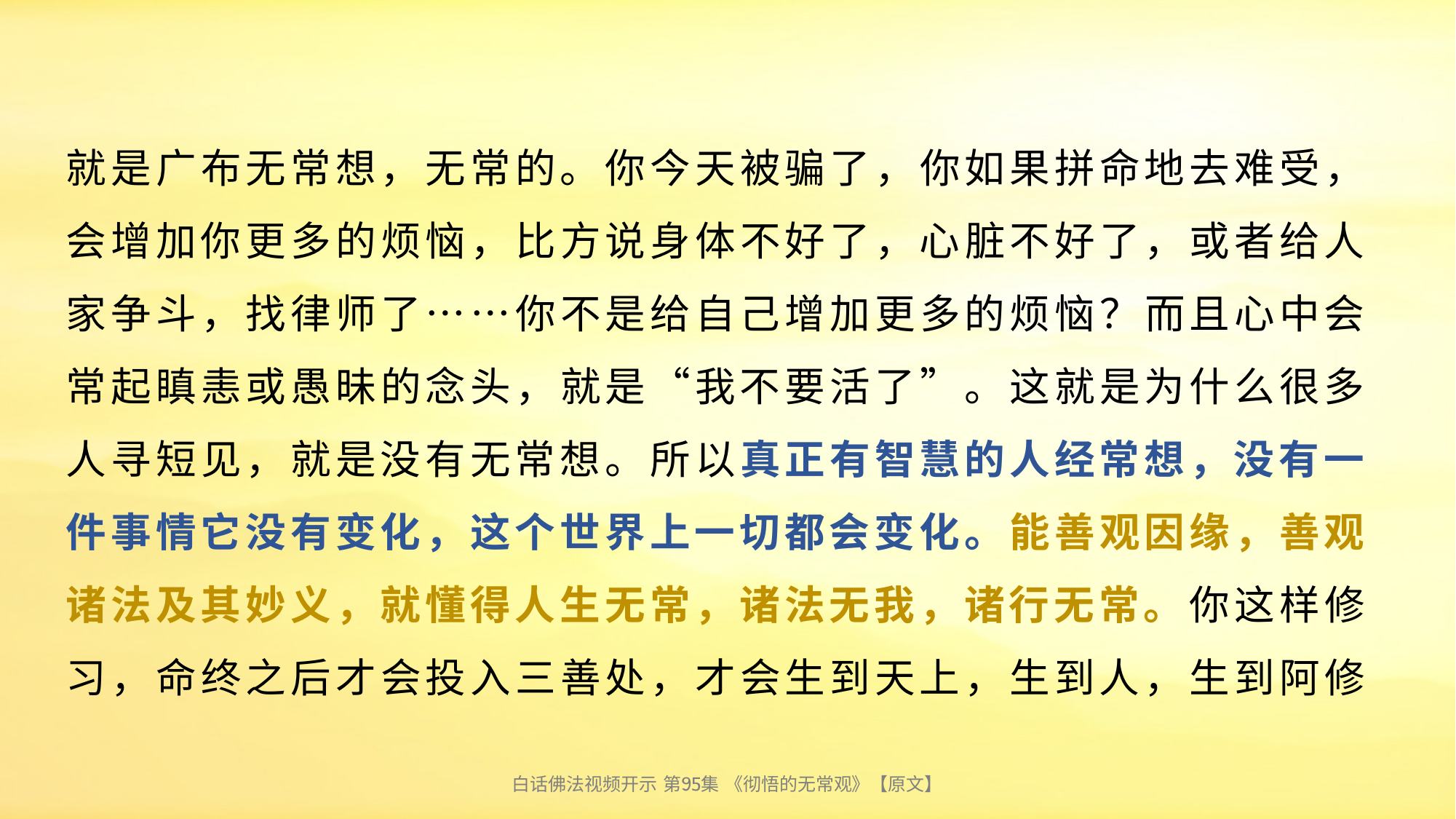

# 就是广布无常想，无常的。你今天被骗了，你如果拼命地去难受，会增加你更多的烦恼，比方说身体不好了，心脏不好了，或者给人家争斗，找律师了……你不是给自己增加更多的烦恼？而且心中会常起瞋恚或愚昧的念头，就是“我不要活了”。这就是为什么很多人寻短见，就是没有无常想。所以真正有智慧的人经常想，没有一件事情它没有变化，这个世界上一切都会变化。能善观因缘，善观诸法及其妙义，就懂得人生无常，诸法无我，诸行无常。你这样修习，命终之后才会投入三善处，才会生到天上，生到人，生到阿修
白话佛法视频开示 第95集 《彻悟的无常观》【原文】